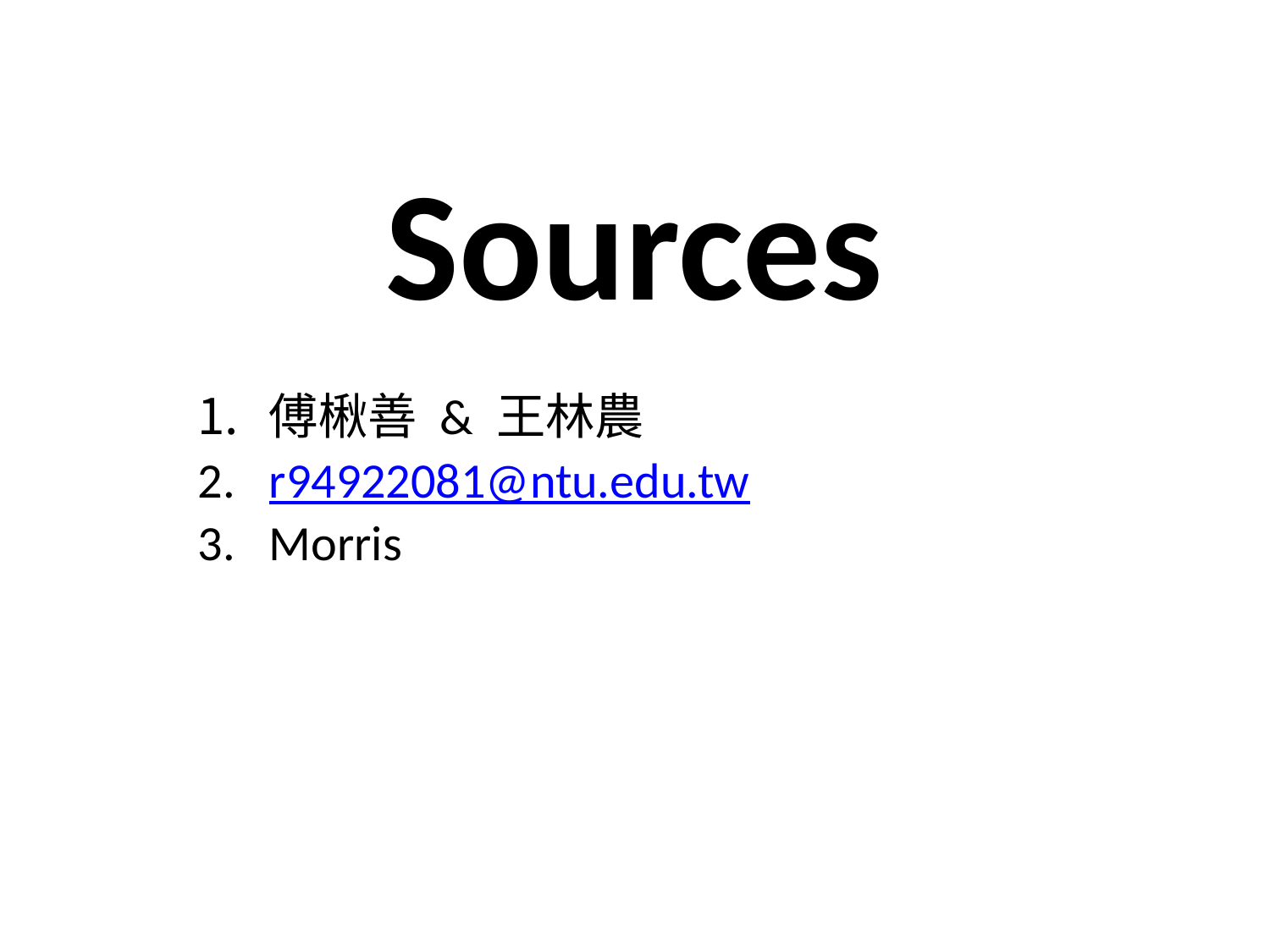

# Sources
傅楸善 & 王林農
r94922081@ntu.edu.tw
Morris